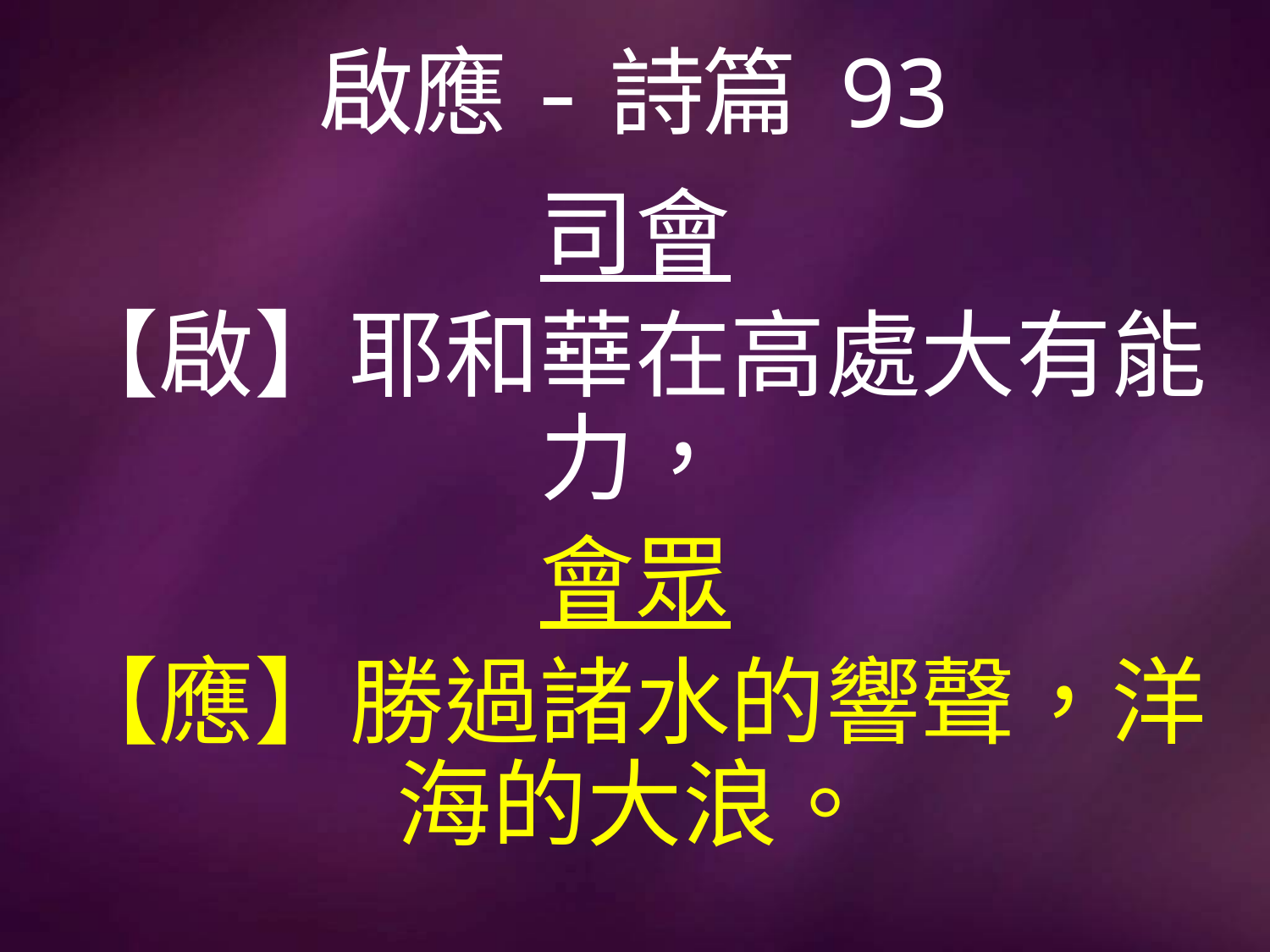

# 啟應-詩篇 93
司會
【啟】耶和華在高處大有能力，
會眾
【應】勝過諸水的響聲，洋海的大浪。